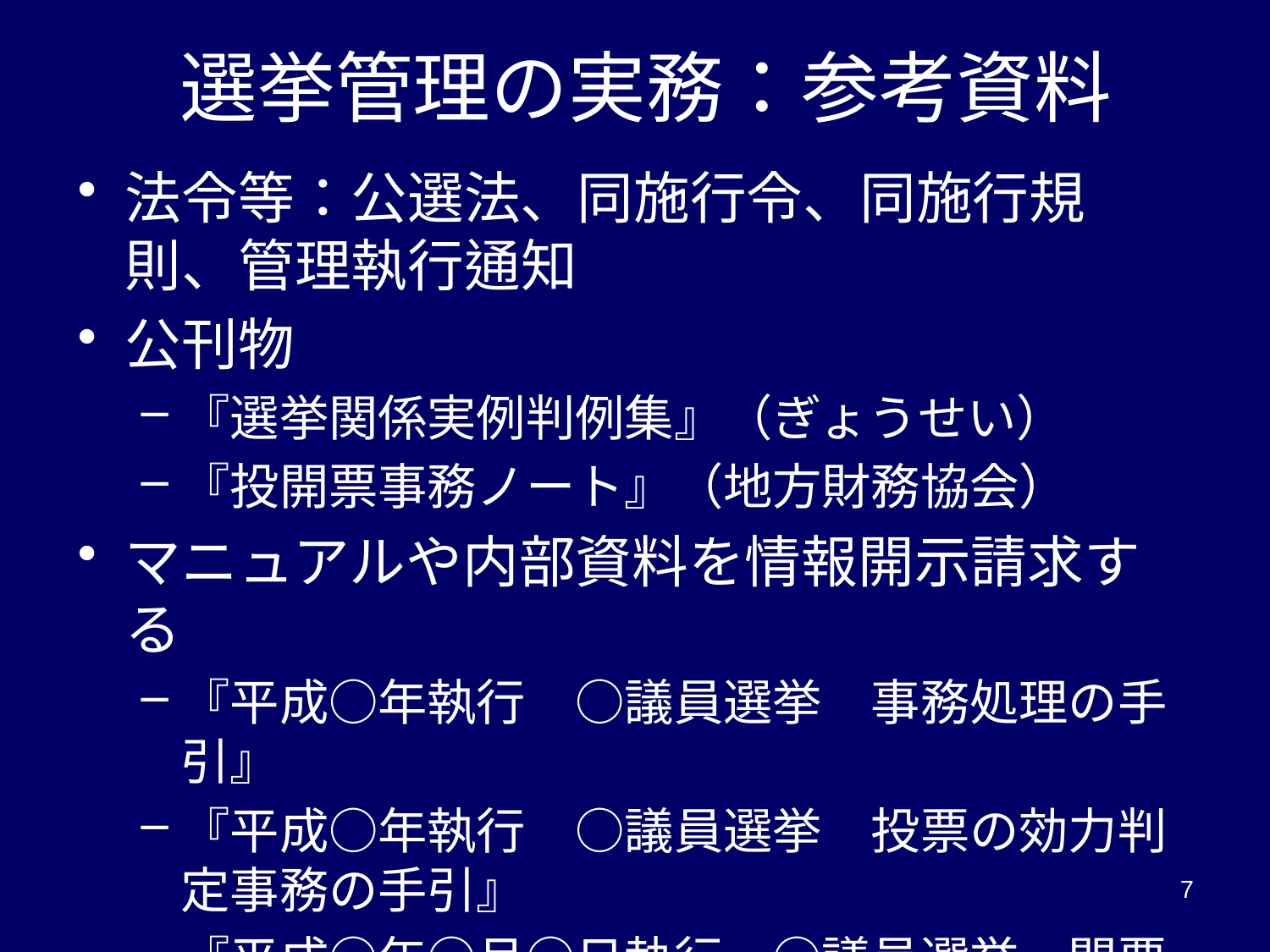

# 選挙管理の実務：参考資料
法令等：公選法、同施行令、同施行規則、管理執行通知
公刊物
『選挙関係実例判例集』（ぎょうせい）
『投開票事務ノート』（地方財務協会）
マニュアルや内部資料を情報開示請求する
『平成○年執行　○議員選挙　事務処理の手引』
『平成○年執行　○議員選挙　投票の効力判定事務の手引』
『平成○年○月○日執行　○議員選挙　開票事務マニュアル』
『最近の質疑から』
7